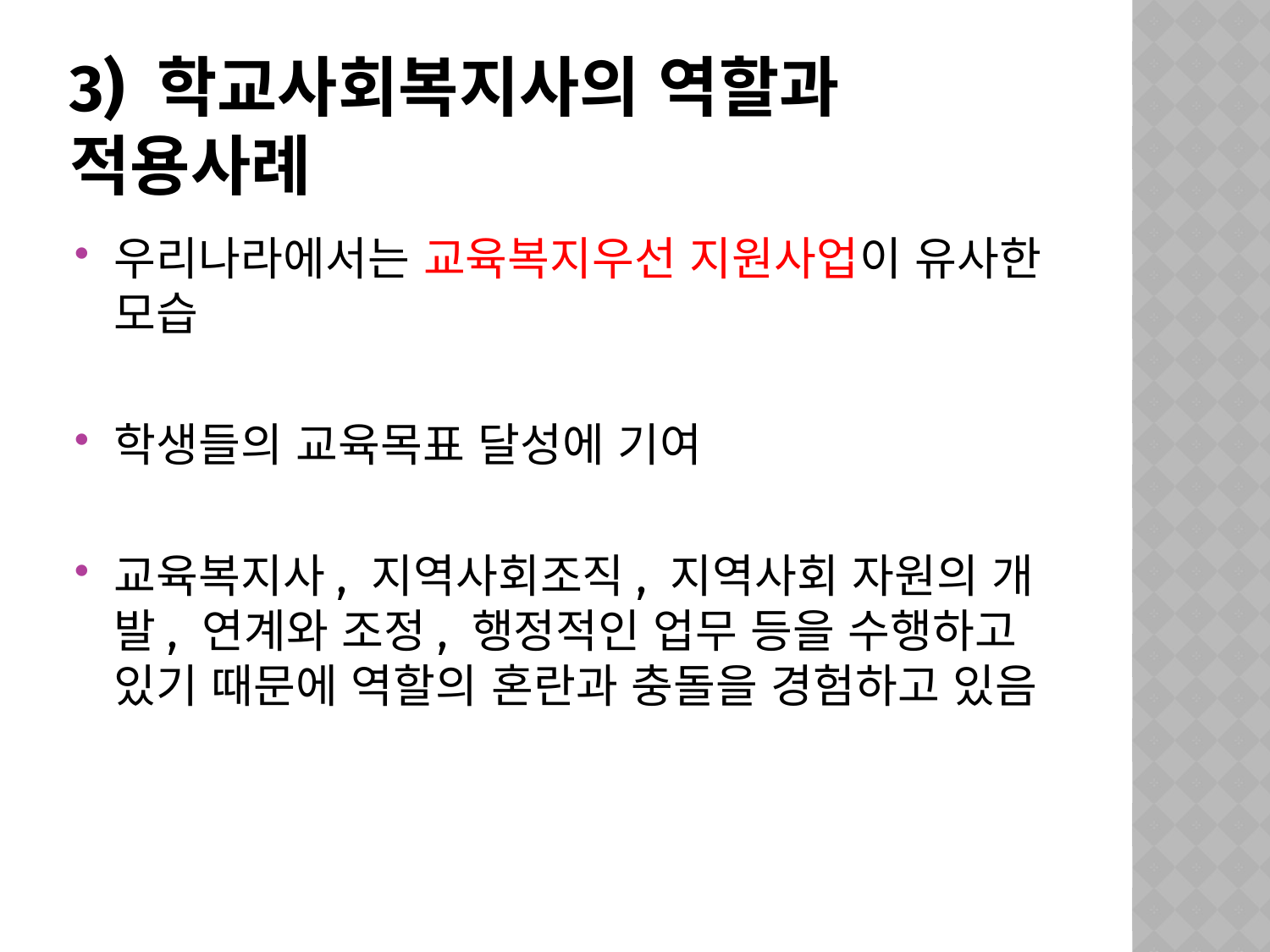

# 3) 학교사회복지사의 역할과 적용사례
우리나라에서는 교육복지우선 지원사업이 유사한 모습

학생들의 교육목표 달성에 기여

교육복지사, 지역사회조직, 지역사회 자원의 개발, 연계와 조정, 행정적인 업무 등을 수행하고 있기 때문에 역할의 혼란과 충돌을 경험하고 있음